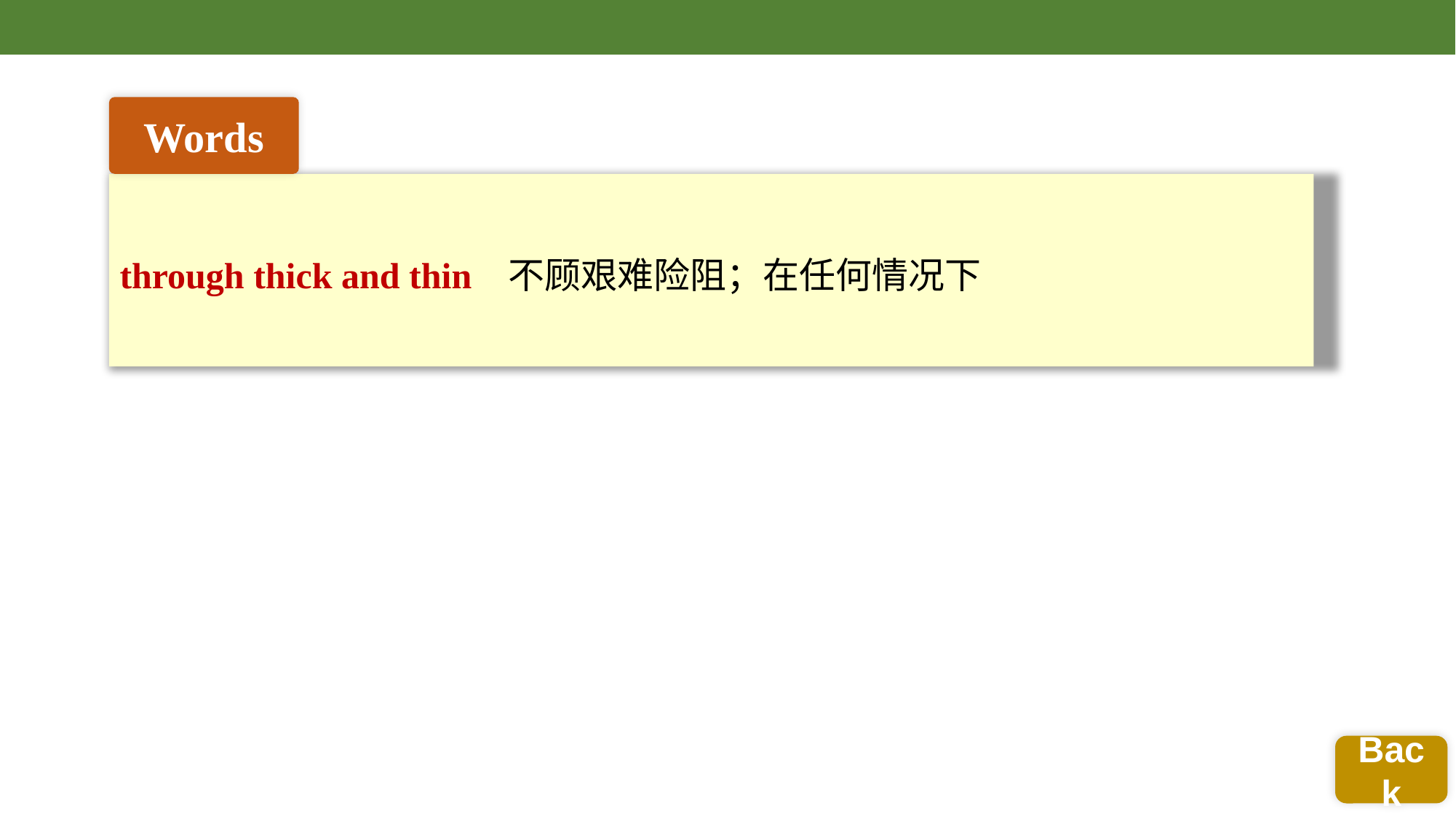

Words

through thick and thin   不顾艰难险阻；在任何情况下

Back